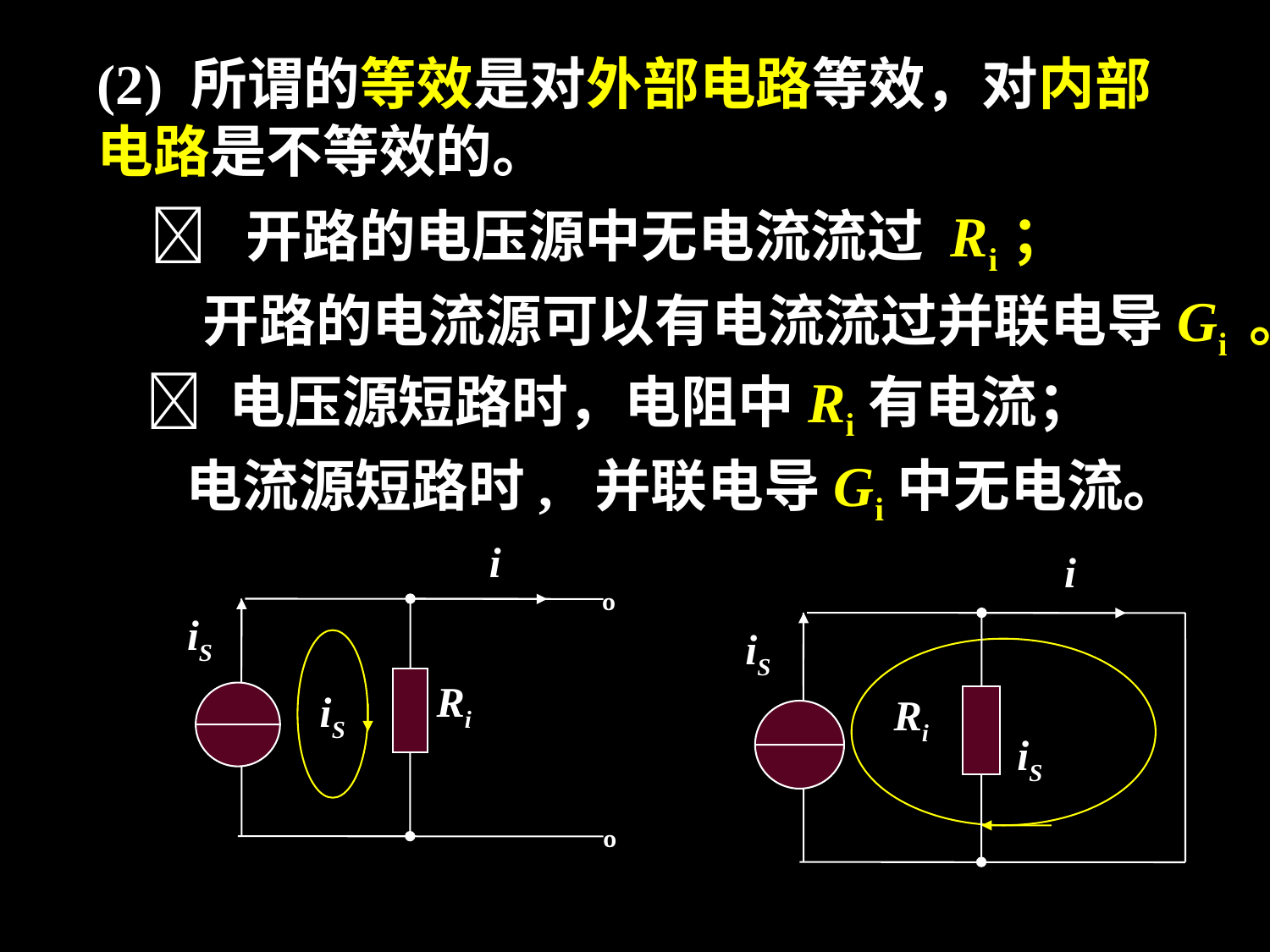

(2) 所谓的等效是对外部电路等效，对内部电路是不等效的。
 •  开路的电压源中无电流流过 Ri；
开路的电流源可以有电流流过并联电导Gi 。
• 电压源短路时，电阻中Ri有电流；
电流源短路时,  并联电导Gi中无电流。
i
º

iS
iS

Ri

º

i

iS

       iS

Ri